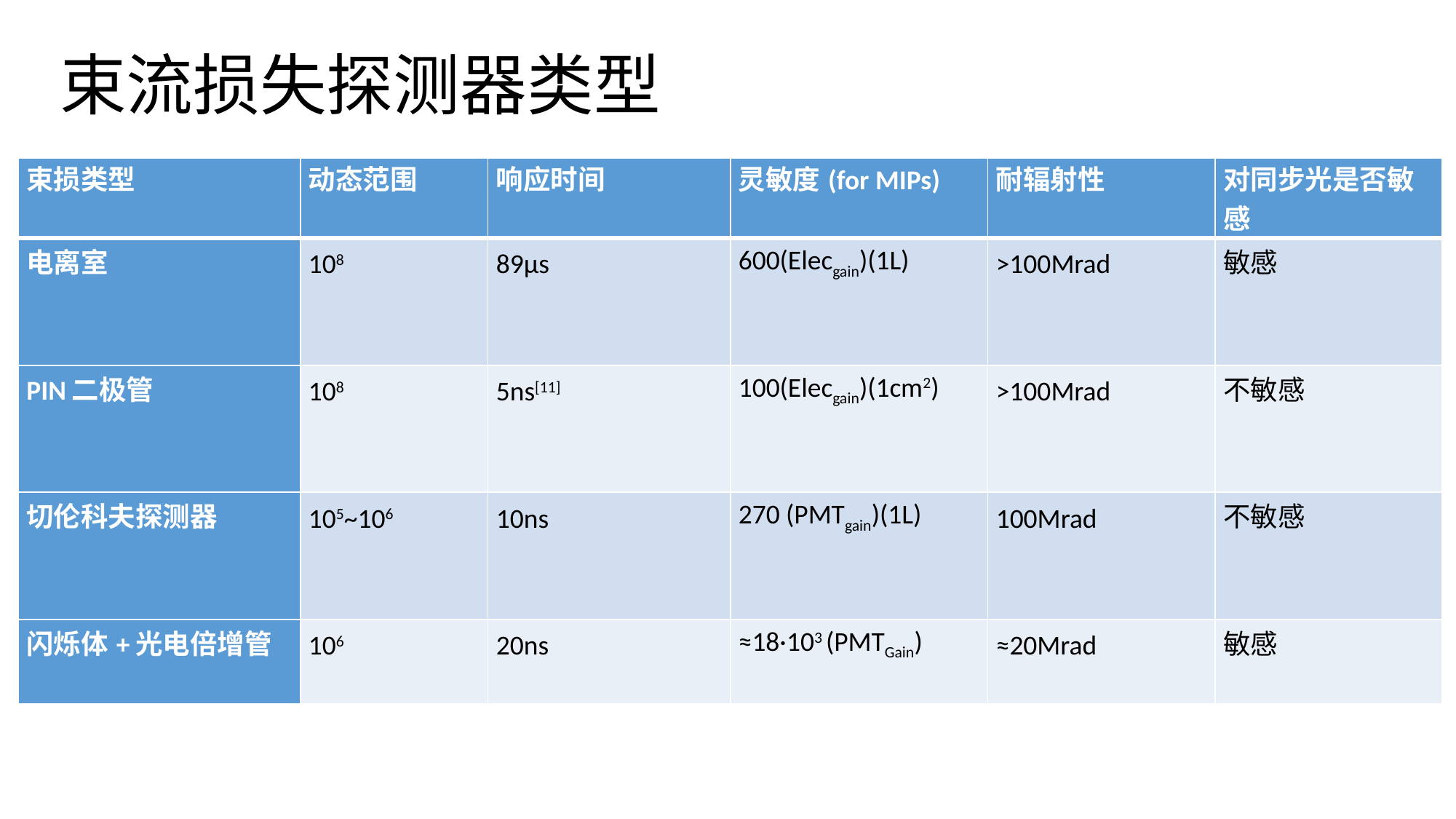

# 束流损失探测器类型
| 束损类型 | 动态范围 | 响应时间 | 灵敏度(for MIPs) | 耐辐射性 | 对同步光是否敏感 |
| --- | --- | --- | --- | --- | --- |
| 电离室 | 108 | 89μs | 600(Elecgain)(1L) | >100Mrad | 敏感 |
| PIN二极管 | 108 | 5ns[11] | 100(Elecgain)(1cm2) | >100Mrad | 不敏感 |
| 切伦科夫探测器 | 105~106 | 10ns | 270 (PMTgain)(1L) | 100Mrad | 不敏感 |
| 闪烁体+光电倍增管 | 106 | 20ns | ≈18·103 (PMTGain) | ≈20Mrad | 敏感 |